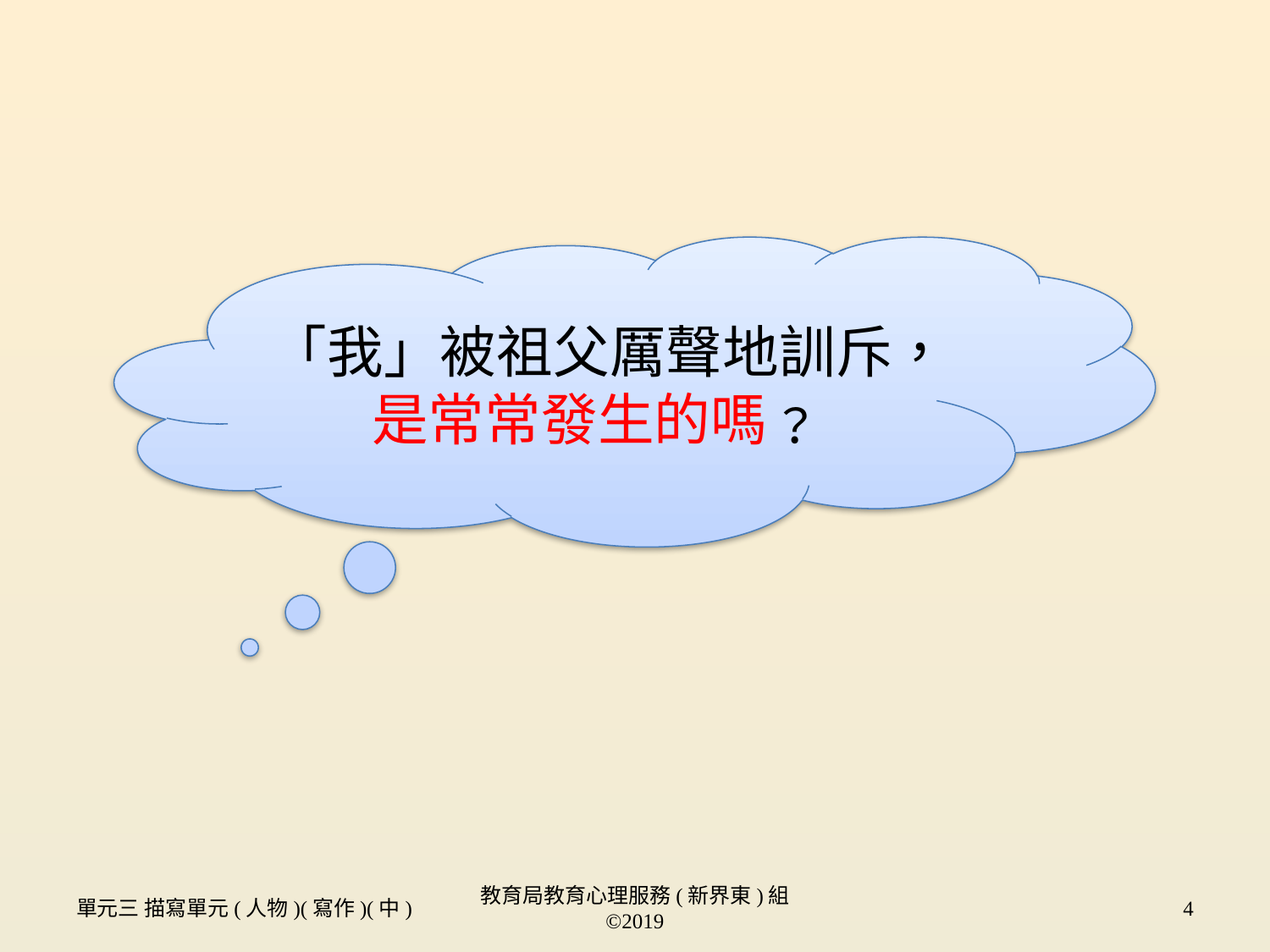

「我」被祖父厲聲地訓斥，
是常常發生的嗎﹖
單元三 描寫單元(人物)(寫作)(中)
教育局教育心理服務(新界東)組 ©2019
4